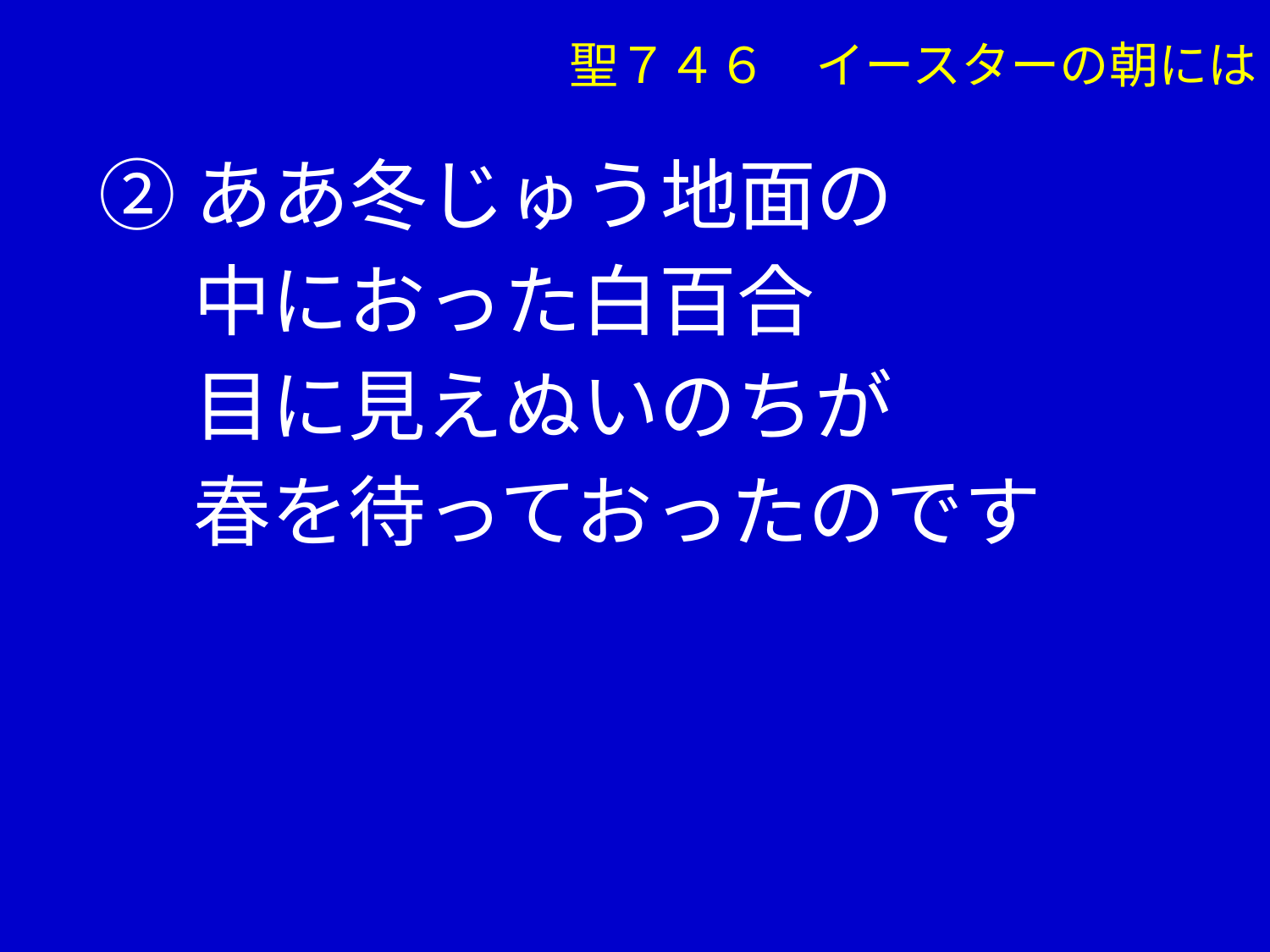

聖７４６　イースターの朝には
②ああ冬じゅう地面の
　 中におった白百合
　 目に見えぬいのちが
　 春を待っておったのです